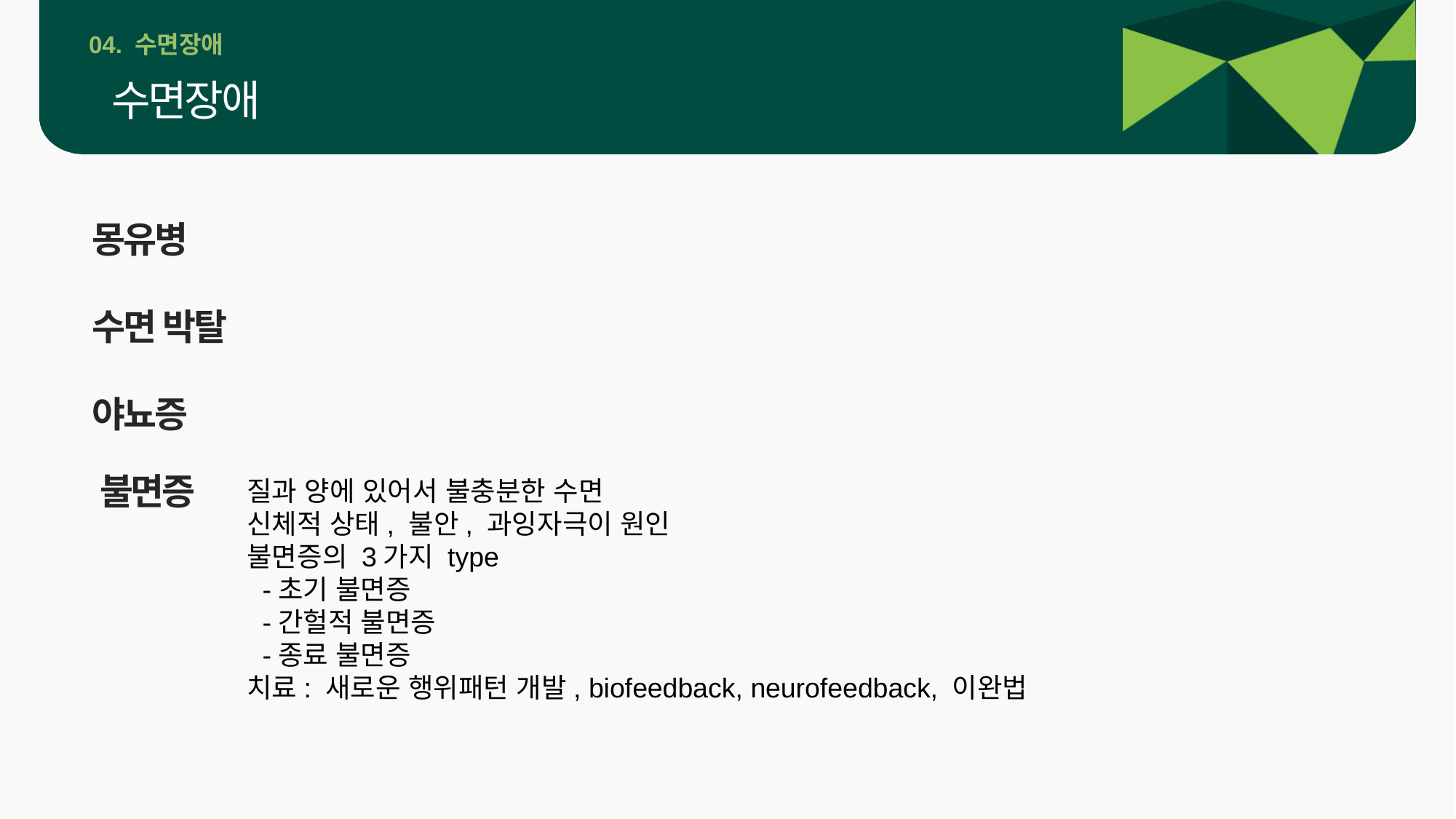

04. 수면장애
수면장애
몽유병

수면 박탈

야뇨증

불면증

질과 양에 있어서 불충분한 수면
신체적 상태, 불안, 과잉자극이 원인
불면증의 3가지 type
  -초기 불면증
  -간헐적 불면증
  -종료 불면증
치료: 새로운 행위패턴 개발, biofeedback, neurofeedback, 이완법